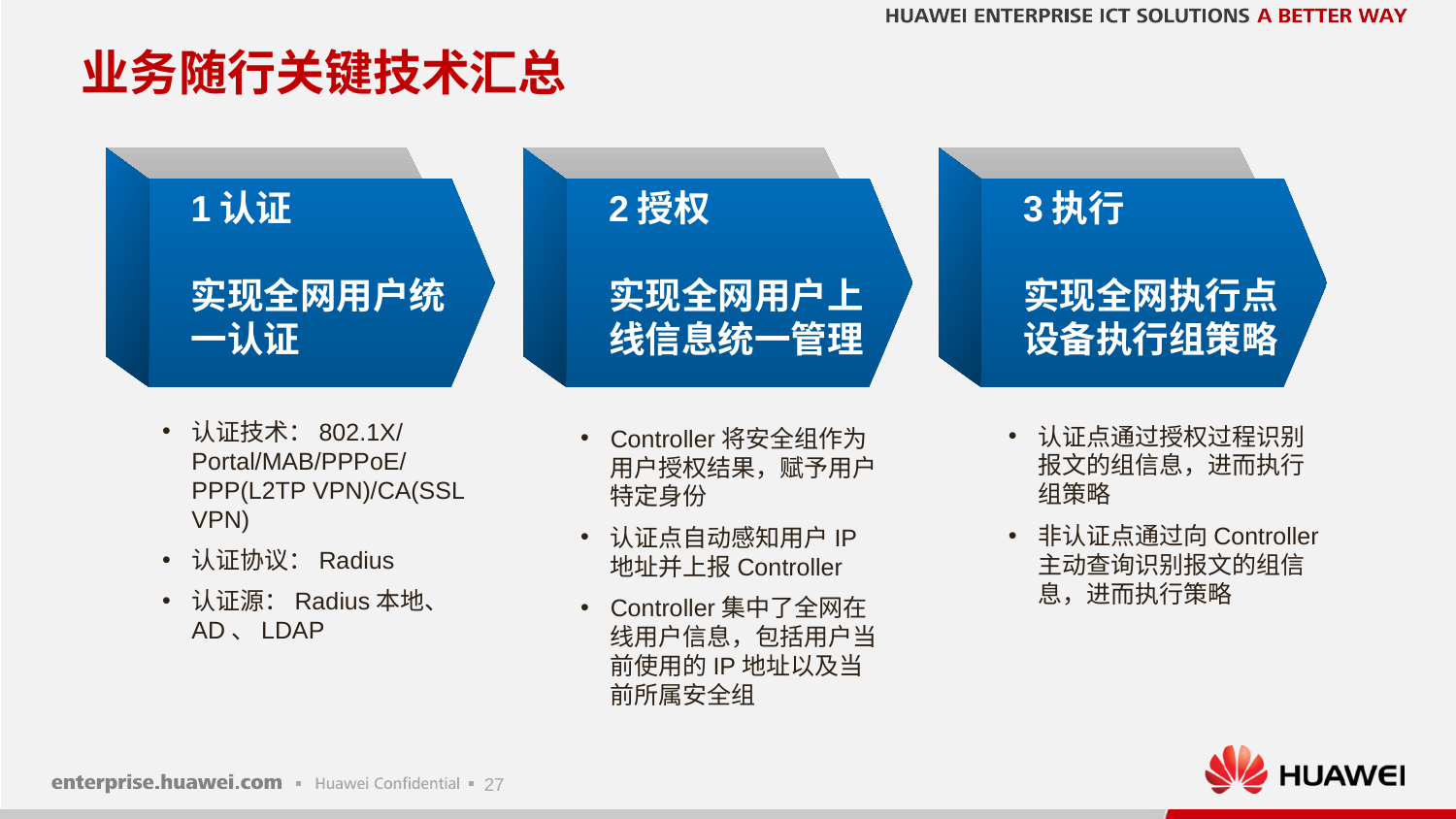

# 业务随行关键技术汇总

1认证

实现全网用户统一认证

2授权

实现全网用户上线信息统一管理

3执行

实现全网执行点设备执行组策略

认证技术：802.1X/Portal/MAB/PPPoE/PPP(L2TP VPN)/CA(SSL VPN)
认证协议：Radius
认证源：Radius本地、AD、LDAP
认证点通过授权过程识别报文的组信息，进而执行组策略
非认证点通过向Controller主动查询识别报文的组信息，进而执行策略
Controller将安全组作为用户授权结果，赋予用户特定身份
认证点自动感知用户IP地址并上报Controller
Controller集中了全网在线用户信息，包括用户当前使用的IP地址以及当前所属安全组